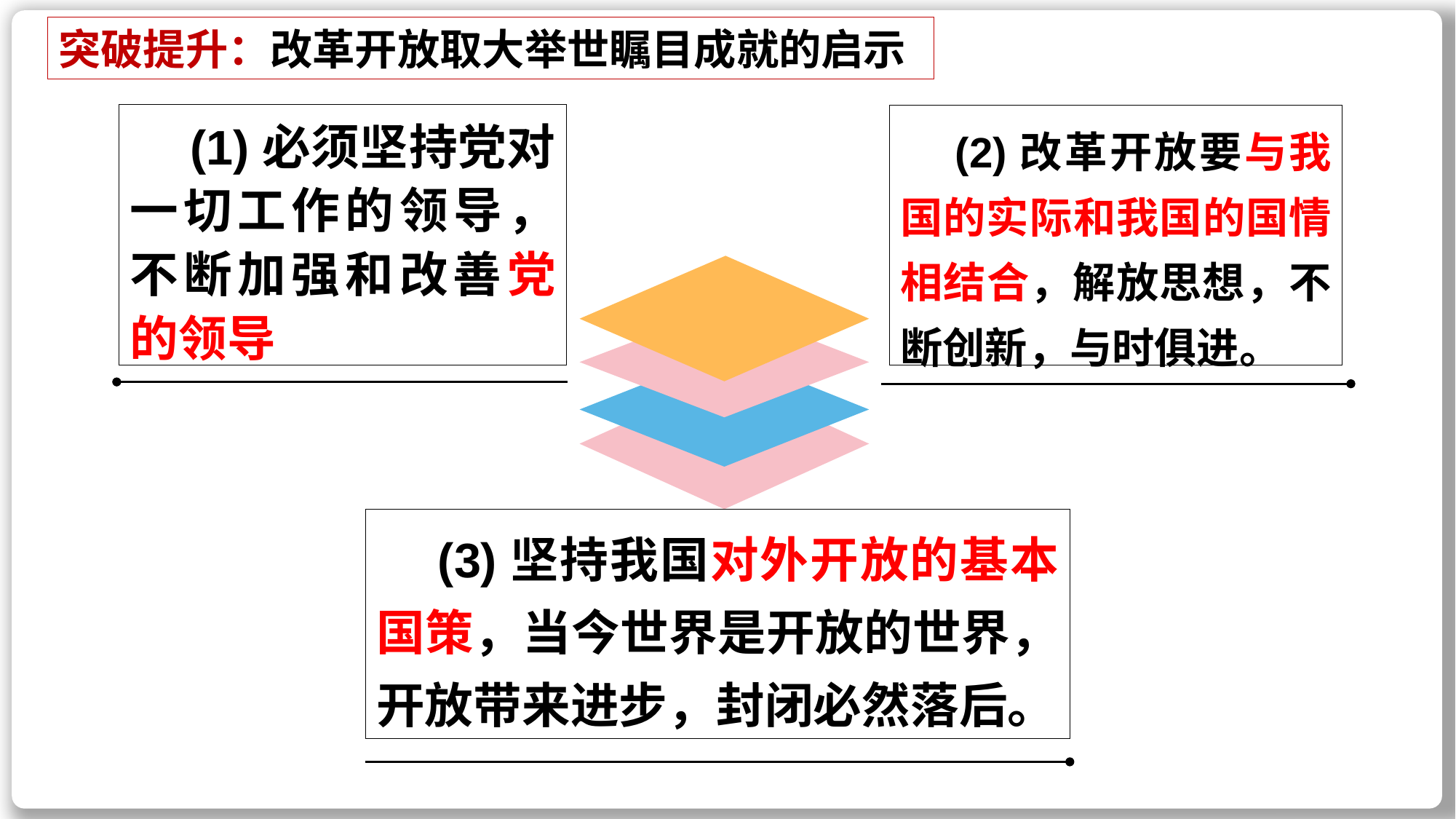

一、公有制经济（为什么、怎么办）
1.为什么要毫不动摇巩固发展公有制经济？
【答题要点】：生产资料所有制+公有制为主体的地位+公有制为主体的作用
【答题模板】
①我国坚持以公有制主体、多种所有制经济共同发展的生产资料所有制，这是中国特色社会主义制度的重要支柱，也是社会主义市场经济体制的根基，体现了中国特色社会主义制度的优越性。
② 以公有制为主体是社会主义经济制度根本特征，公有制经济是社会主义经济制度的基础。
③坚持公有制为主体是促进生产力发展根本要求，有利于推动经济持续发展；是实现共同富裕根本前提，有利于人民共享发展成果。
突破提升：改革开放取大举世瞩目成就的启示
　(1)必须坚持党对一切工作的领导，不断加强和改善党的领导
　(2)改革开放要与我国的实际和我国的国情相结合，解放思想，不断创新，与时俱进。

　(3)坚持我国对外开放的基本国策，当今世界是开放的世界，开放带来进步，封闭必然落后。